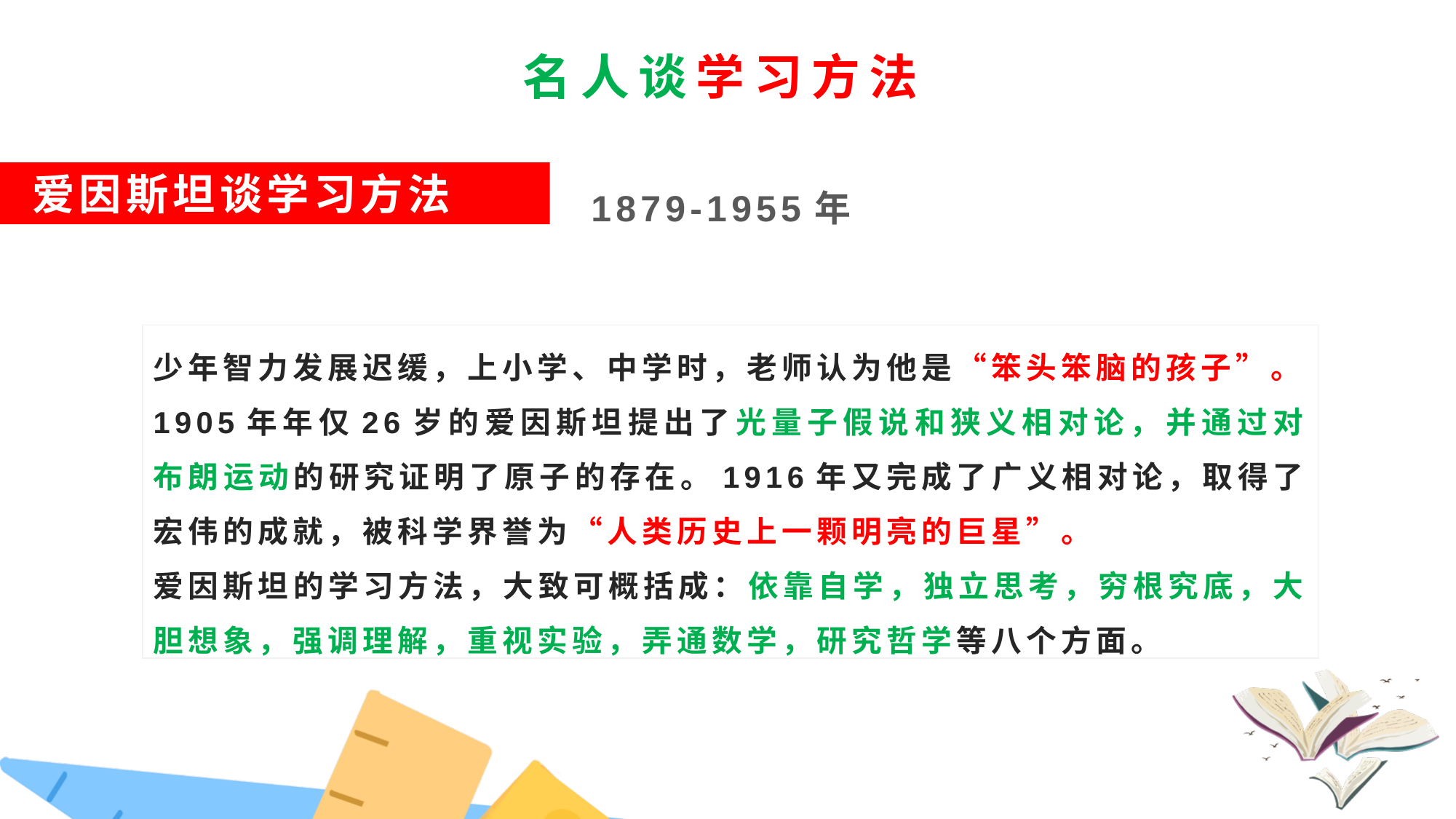

名人谈学习方法
1879-1955年
爱因斯坦谈学习方法
少年智力发展迟缓，上小学、中学时，老师认为他是“笨头笨脑的孩子”。1905年年仅26岁的爱因斯坦提出了光量子假说和狭义相对论，并通过对布朗运动的研究证明了原子的存在。1916年又完成了广义相对论，取得了宏伟的成就，被科学界誉为“人类历史上一颗明亮的巨星”。
爱因斯坦的学习方法，大致可概括成：依靠自学，独立思考，穷根究底，大胆想象，强调理解，重视实验，弄通数学，研究哲学等八个方面。